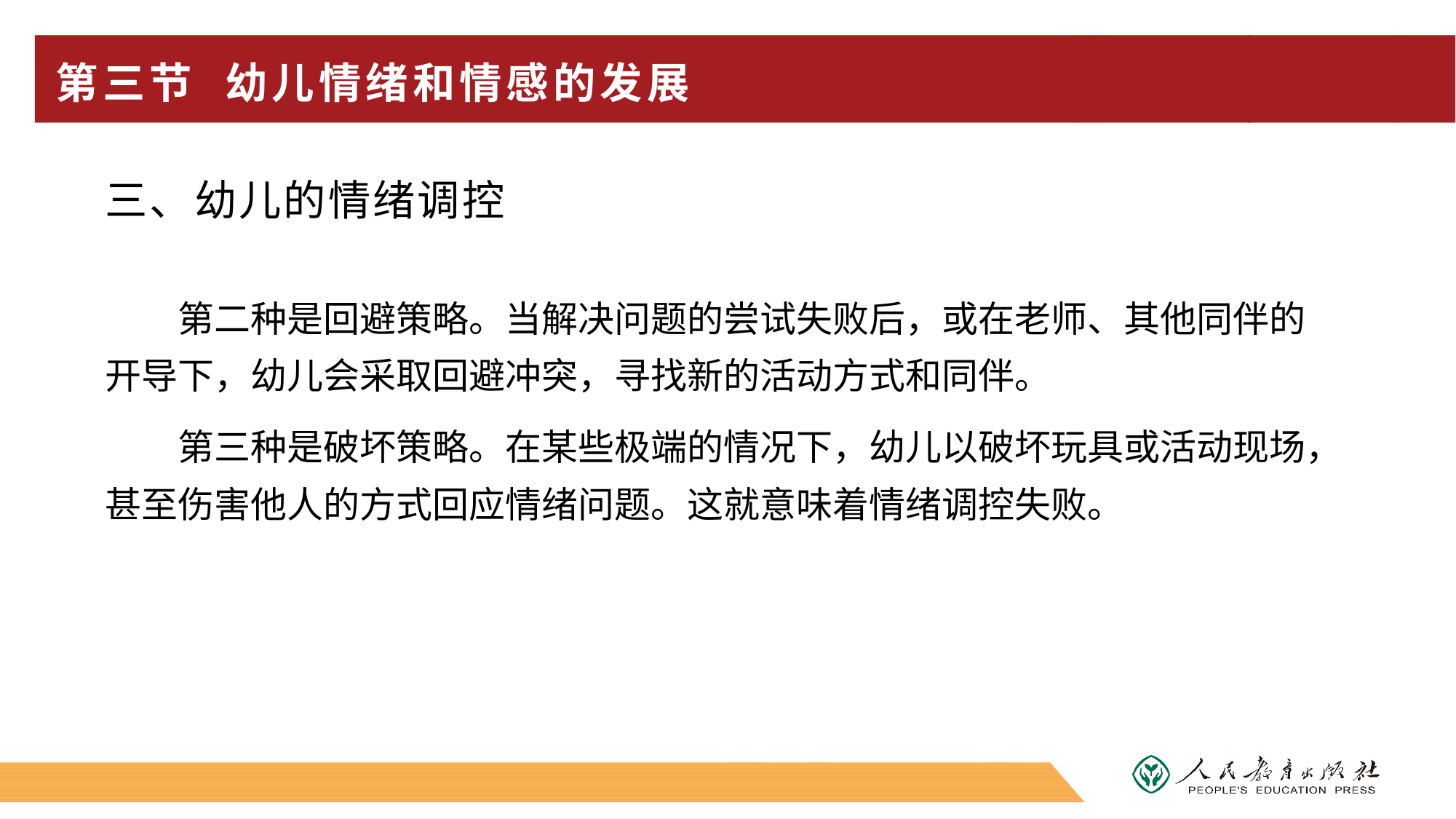

# 第三节  幼儿情绪和情感的发展
三、幼儿的情绪调控
第二种是回避策略。当解决问题的尝试失败后，或在老师、其他同伴的开导下，幼儿会采取回避冲突，寻找新的活动方式和同伴。
第三种是破坏策略。在某些极端的情况下，幼儿以破坏玩具或活动现场，甚至伤害他人的方式回应情绪问题。这就意味着情绪调控失败。